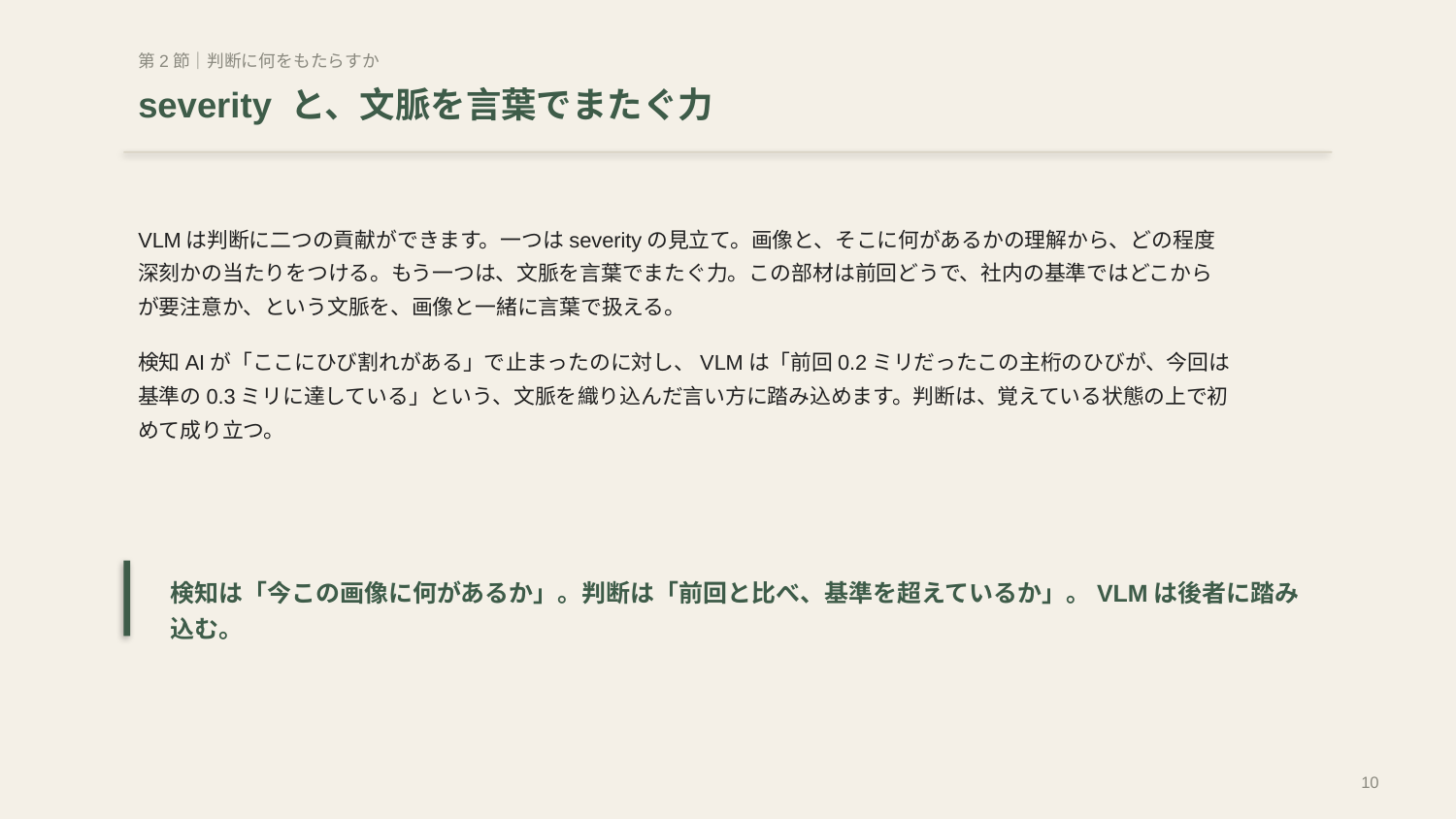

第2節｜判断に何をもたらすか
severity と、文脈を言葉でまたぐ力

VLMは判断に二つの貢献ができます。一つはseverityの見立て。画像と、そこに何があるかの理解から、どの程度深刻かの当たりをつける。もう一つは、文脈を言葉でまたぐ力。この部材は前回どうで、社内の基準ではどこからが要注意か、という文脈を、画像と一緒に言葉で扱える。
検知AIが「ここにひび割れがある」で止まったのに対し、VLMは「前回0.2ミリだったこの主桁のひびが、今回は基準の0.3ミリに達している」という、文脈を織り込んだ言い方に踏み込めます。判断は、覚えている状態の上で初めて成り立つ。

検知は「今この画像に何があるか」。判断は「前回と比べ、基準を超えているか」。VLMは後者に踏み込む。
10